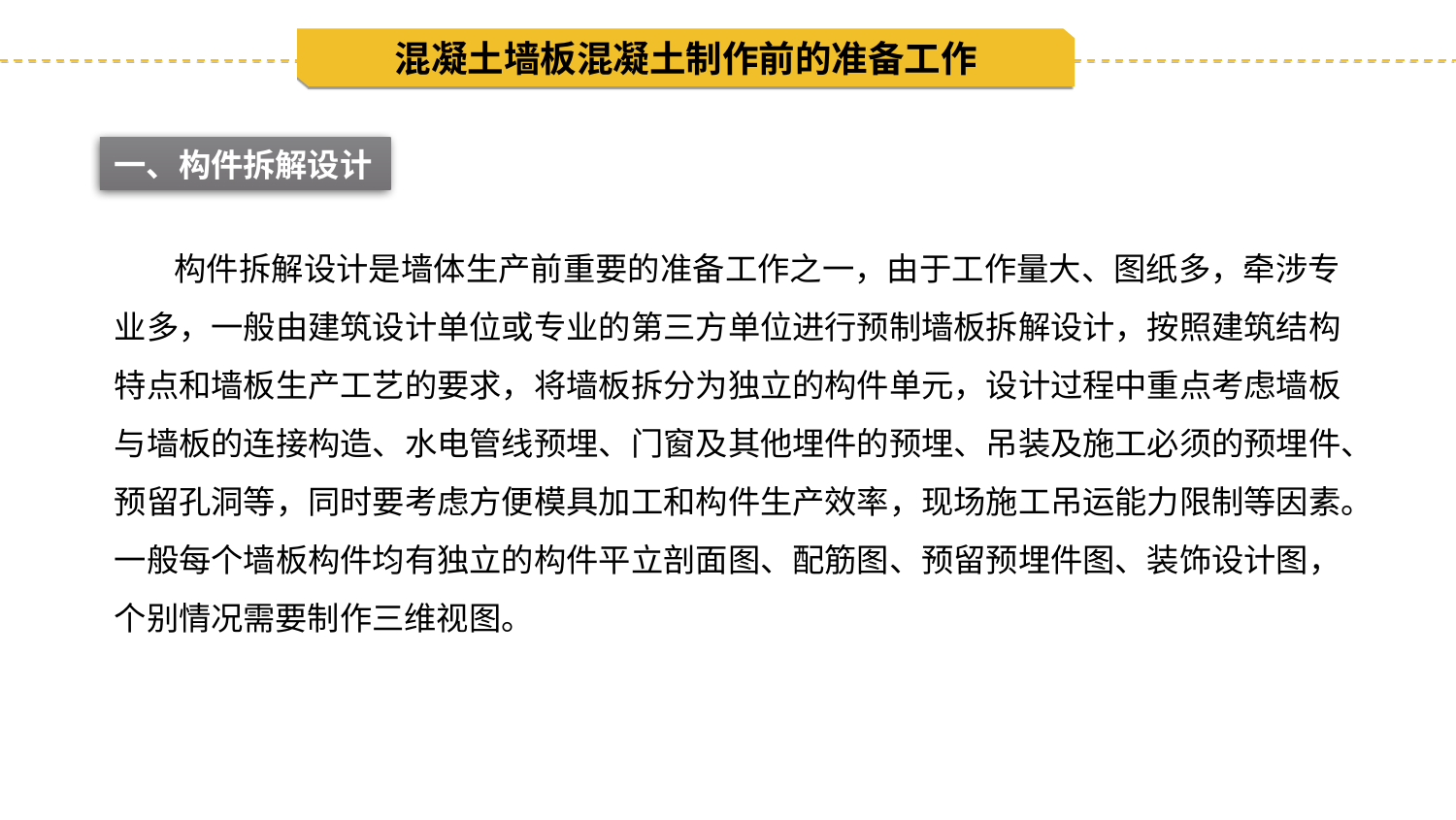

混凝土墙板混凝土制作前的准备工作
一、构件拆解设计
       构件拆解设计是墙体生产前重要的准备工作之一，由于工作量大、图纸多，牵涉专业多，一般由建筑设计单位或专业的第三方单位进行预制墙板拆解设计，按照建筑结构特点和墙板生产工艺的要求，将墙板拆分为独立的构件单元，设计过程中重点考虑墙板与墙板的连接构造、水电管线预埋、门窗及其他埋件的预埋、吊装及施工必须的预埋件、预留孔洞等，同时要考虑方便模具加工和构件生产效率，现场施工吊运能力限制等因素。一般每个墙板构件均有独立的构件平立剖面图、配筋图、预留预埋件图、装饰设计图，个别情况需要制作三维视图。